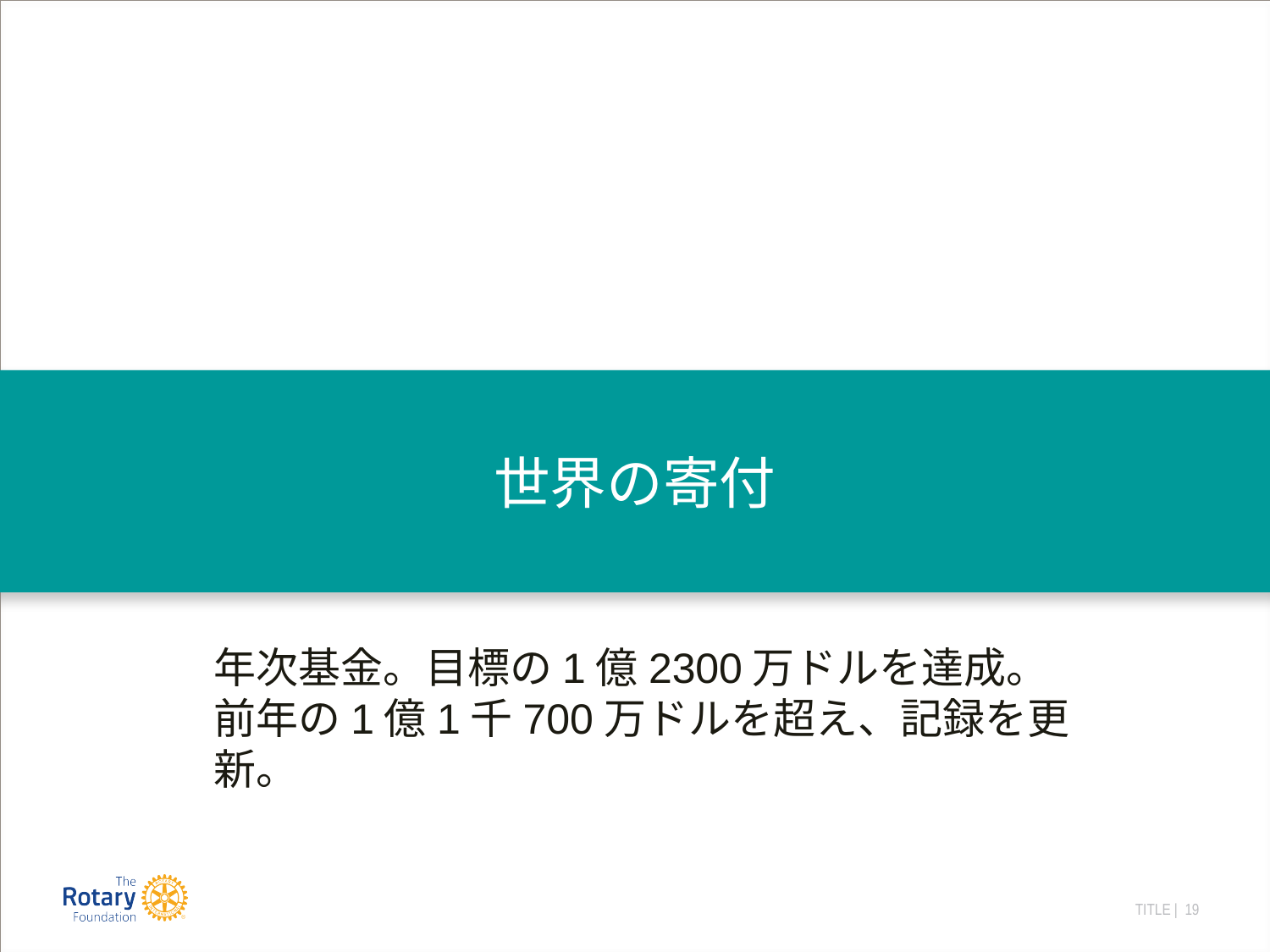

# 世界の寄付
年次基金。目標の1億2300万ドルを達成。
前年の1億1千700万ドルを超え、記録を更新。